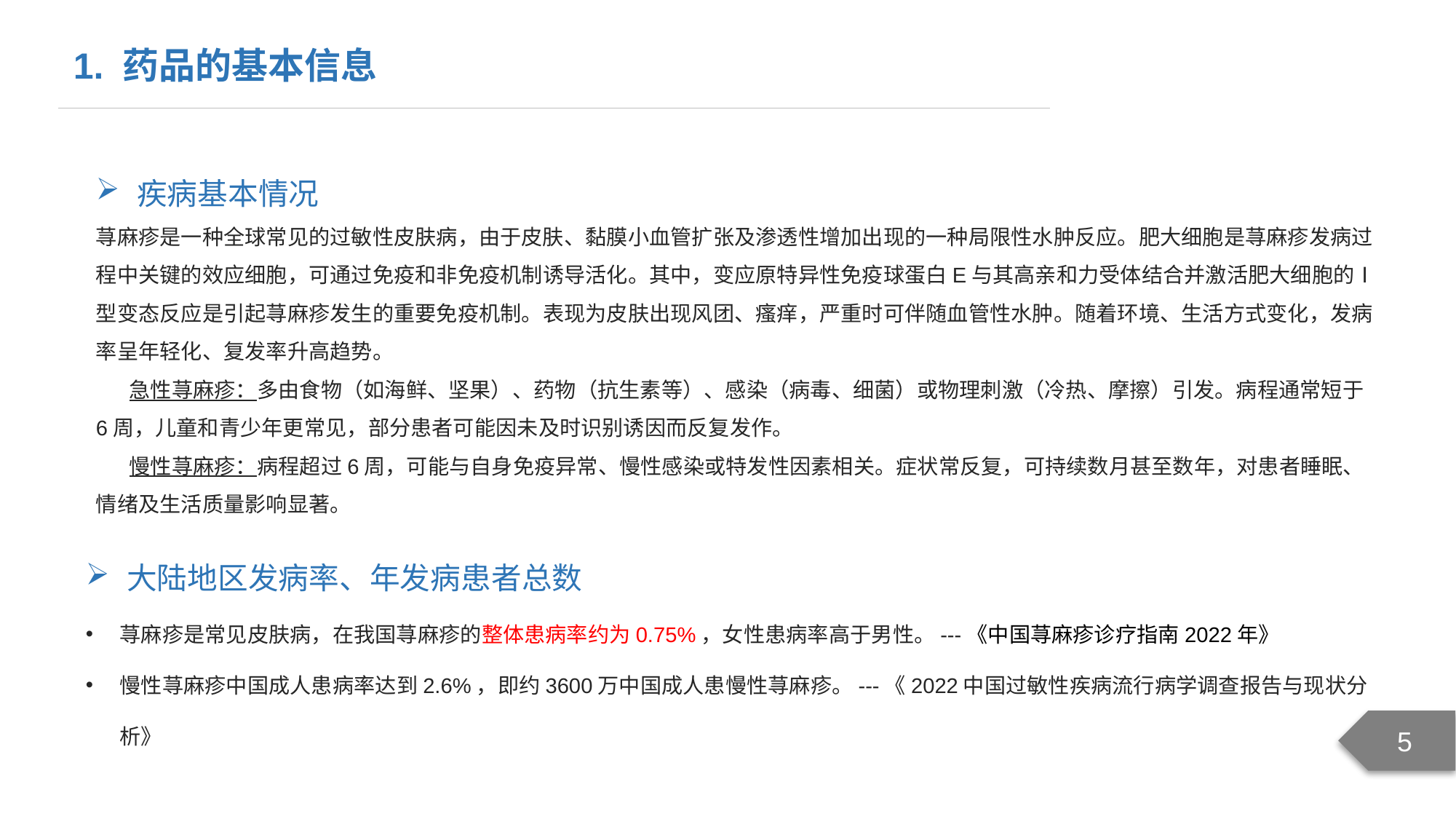

1. 药品的基本信息
疾病基本情况
荨麻疹是一种全球常见的过敏性皮肤病，由于皮肤、黏膜小血管扩张及渗透性增加出现的一种局限性水肿反应。肥大细胞是荨麻疹发病过程中关键的效应细胞，可通过免疫和非免疫机制诱导活化。其中，变应原特异性免疫球蛋白E与其高亲和力受体结合并激活肥大细胞的Ⅰ型变态反应是引起荨麻疹发生的重要免疫机制。表现为皮肤出现风团、瘙痒，严重时可伴随血管性水肿。随着环境、生活方式变化，发病率呈年轻化、复发率升高趋势。
      急性荨麻疹：多由食物（如海鲜、坚果）、药物（抗生素等）、感染（病毒、细菌）或物理刺激（冷热、摩擦）引发。病程通常短于6周，儿童和青少年更常见，部分患者可能因未及时识别诱因而反复发作。
      慢性荨麻疹：病程超过6周，可能与自身免疫异常、慢性感染或特发性因素相关。症状常反复，可持续数月甚至数年，对患者睡眠、情绪及生活质量影响显著。
大陆地区发病率、年发病患者总数
荨麻疹是常见皮肤病，在我国荨麻疹的整体患病率约为0.75%，女性患病率高于男性。---《中国荨麻疹诊疗指南2022年》
慢性荨麻疹中国成人患病率达到2.6%，即约3600万中国成人患慢性荨麻疹。---《2022中国过敏性疾病流行病学调查报告与现状分析》